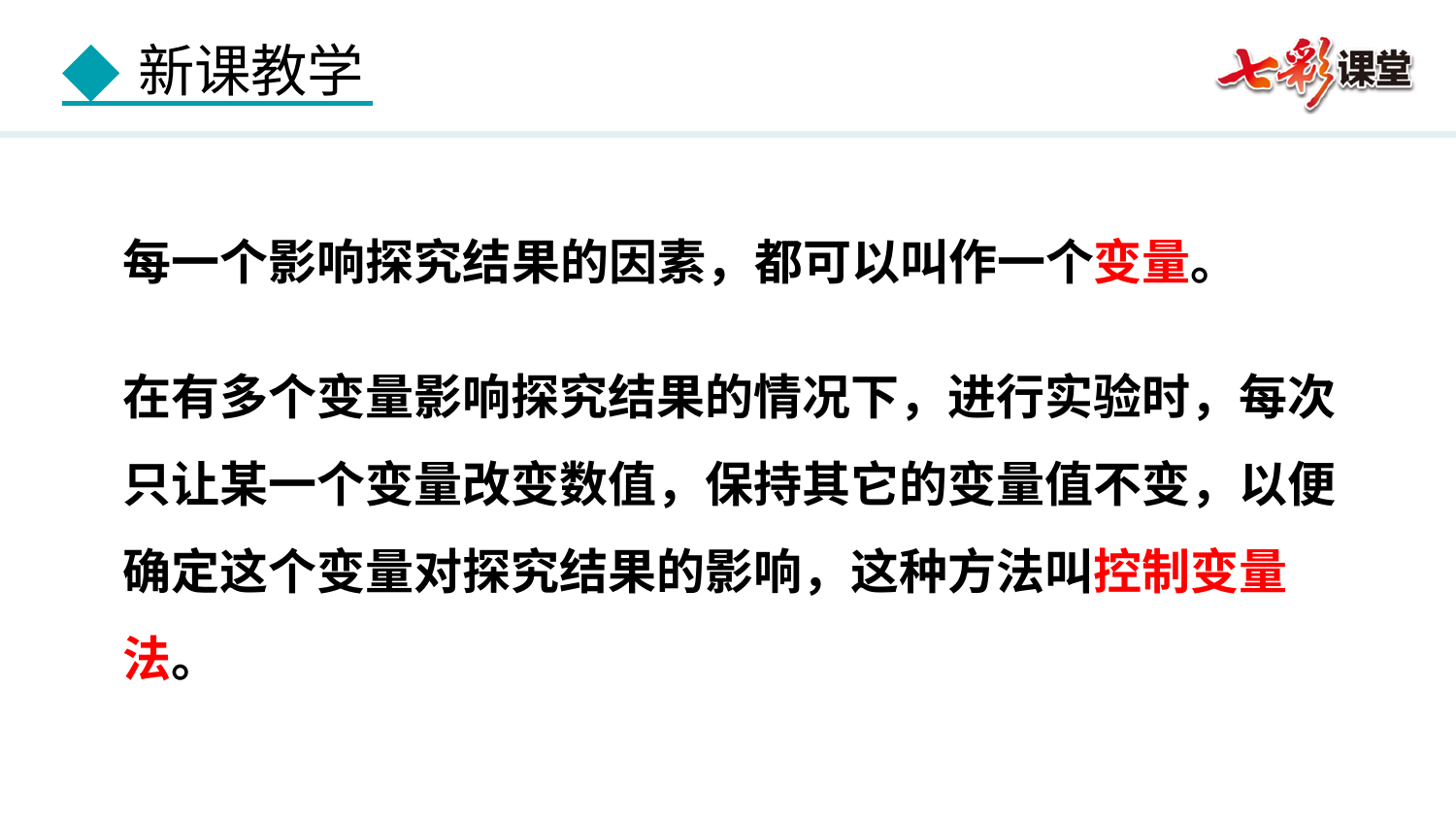

每一个影响探究结果的因素，都可以叫作一个变量。
在有多个变量影响探究结果的情况下，进行实验时，每次只让某一个变量改变数值，保持其它的变量值不变，以便确定这个变量对探究结果的影响，这种方法叫控制变量法。